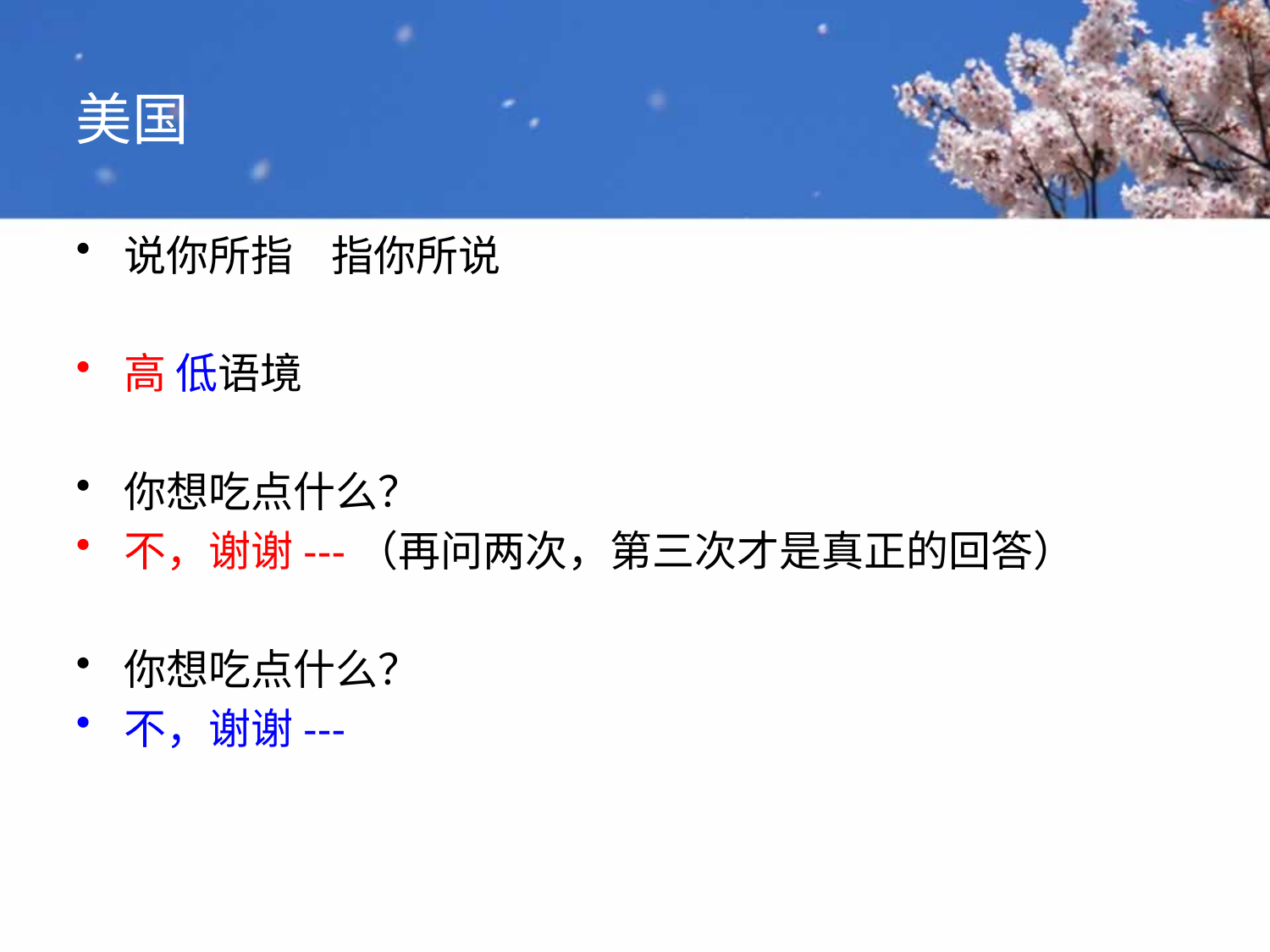

# 美国
说你所指    指你所说

高 低语境

你想吃点什么？
不，谢谢---（再问两次，第三次才是真正的回答）

你想吃点什么？
不，谢谢---